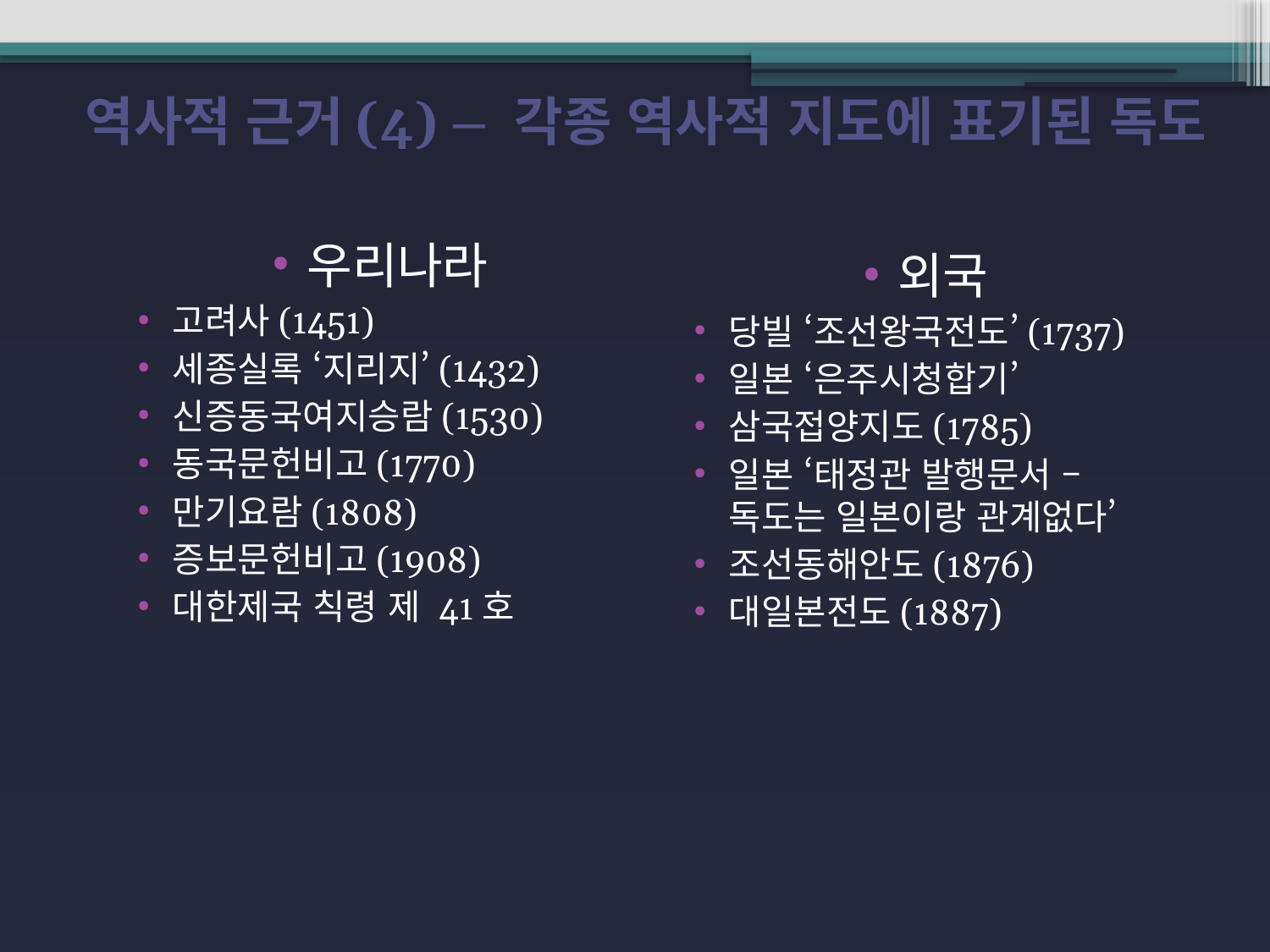

역사적 근거(4) – 각종 역사적 지도에 표기된 독도
우리나라
고려사(1451)
세종실록 ‘지리지’(1432)
신증동국여지승람(1530)
동국문헌비고(1770)
만기요람(1808)
증보문헌비고(1908)
대한제국 칙령 제 41호
외국
당빌 ‘조선왕국전도’(1737)
일본 ‘은주시청합기’
삼국접양지도(1785)
일본 ‘태정관 발행문서 – 독도는 일본이랑 관계없다’
조선동해안도(1876)
대일본전도(1887)